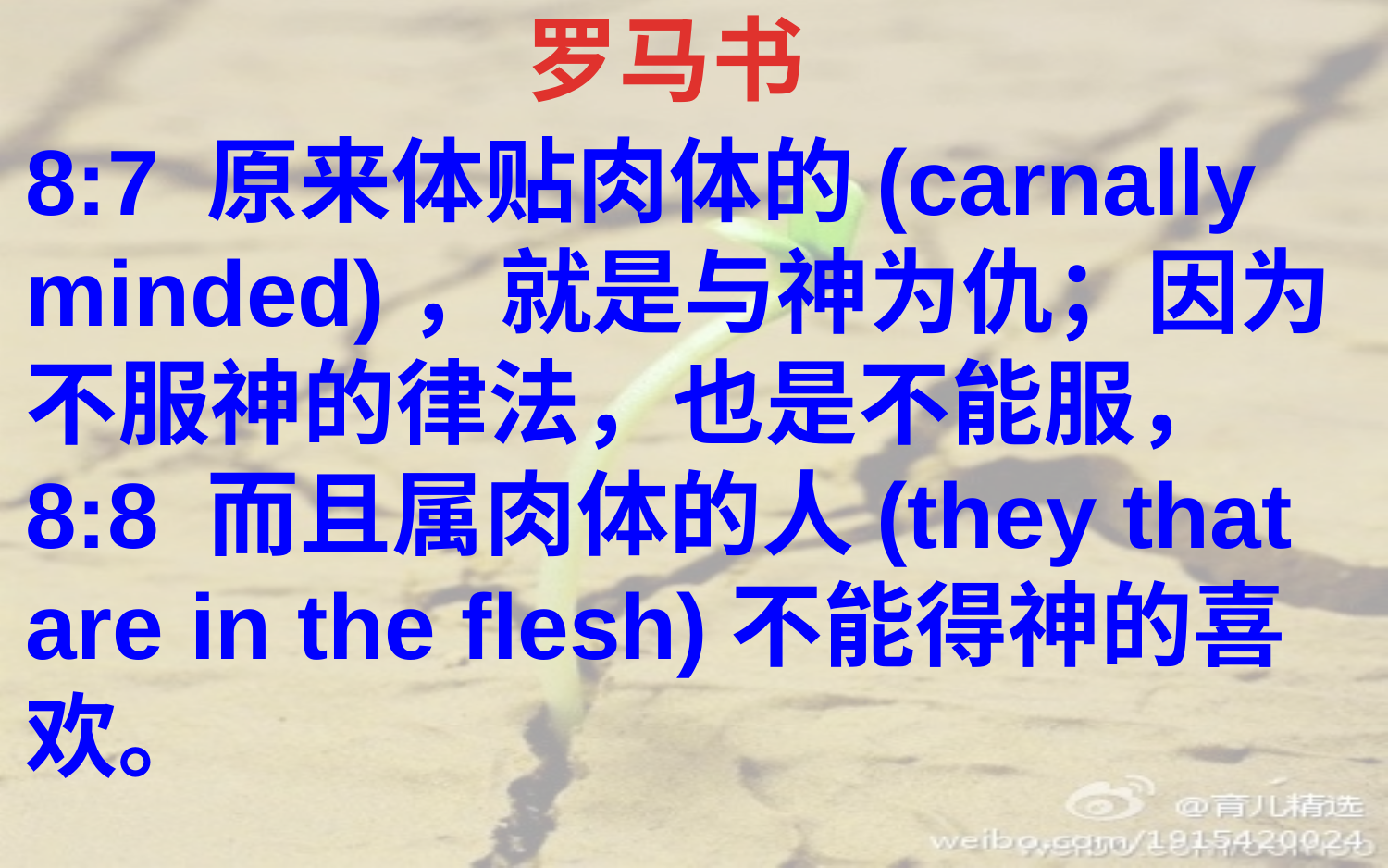

罗马书
8:7 原来体贴肉体的(carnally minded)，就是与神为仇；因为不服神的律法，也是不能服，
8:8 而且属肉体的人(they that are in the flesh)不能得神的喜欢。